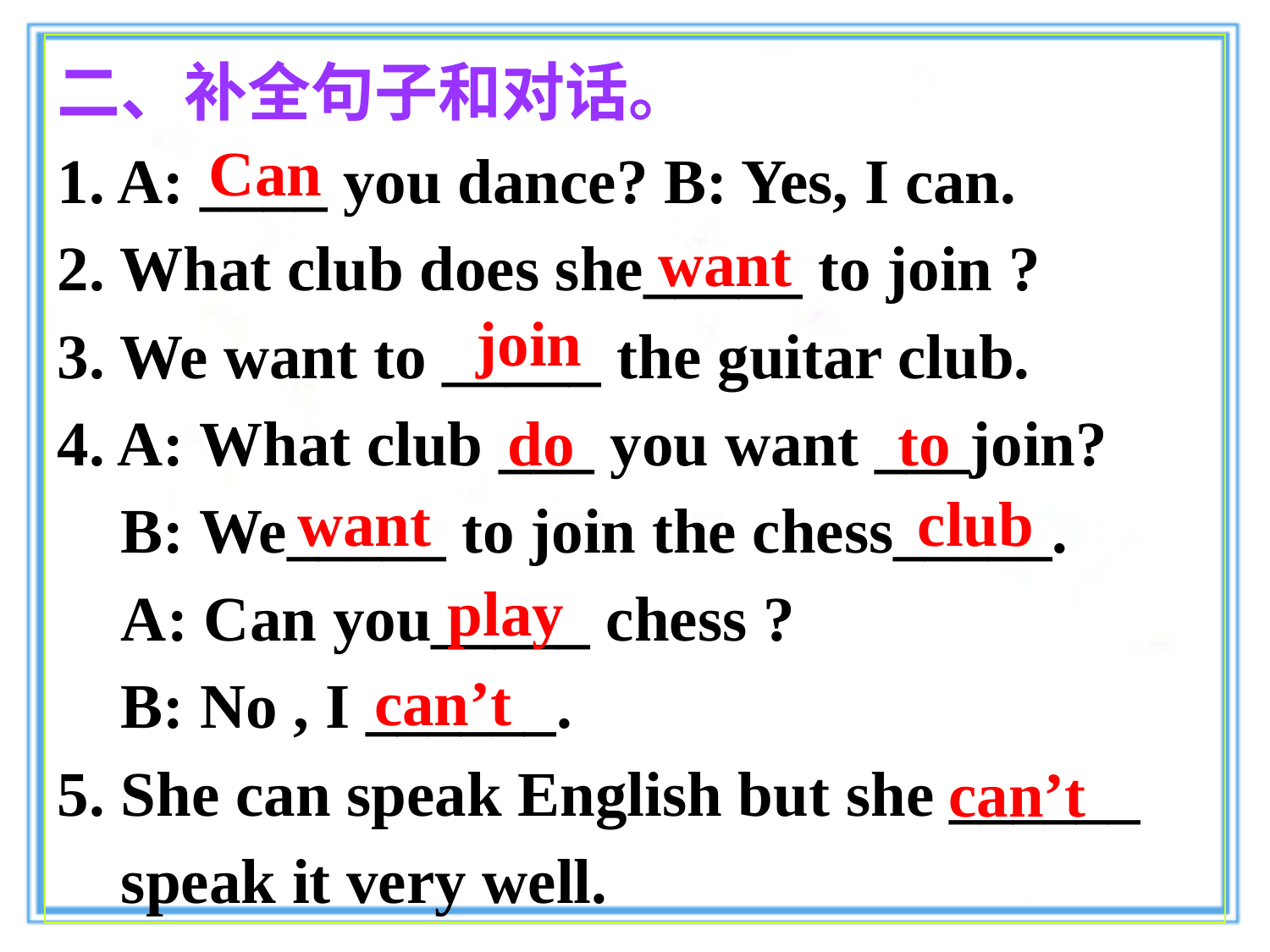

二、补全句子和对话。
1. A: ____ you dance? B: Yes, I can.
2. What club does she_____ to join ?
3. We want to _____ the guitar club.
4. A: What club ___ you want ___join?
    B: We_____ to join the chess_____.
    A: Can you_____ chess ?
    B: No , I ______.
5. She can speak English but she ______
    speak it very well.
Can
want
join
do
to
want
club
play
can’t
can’t